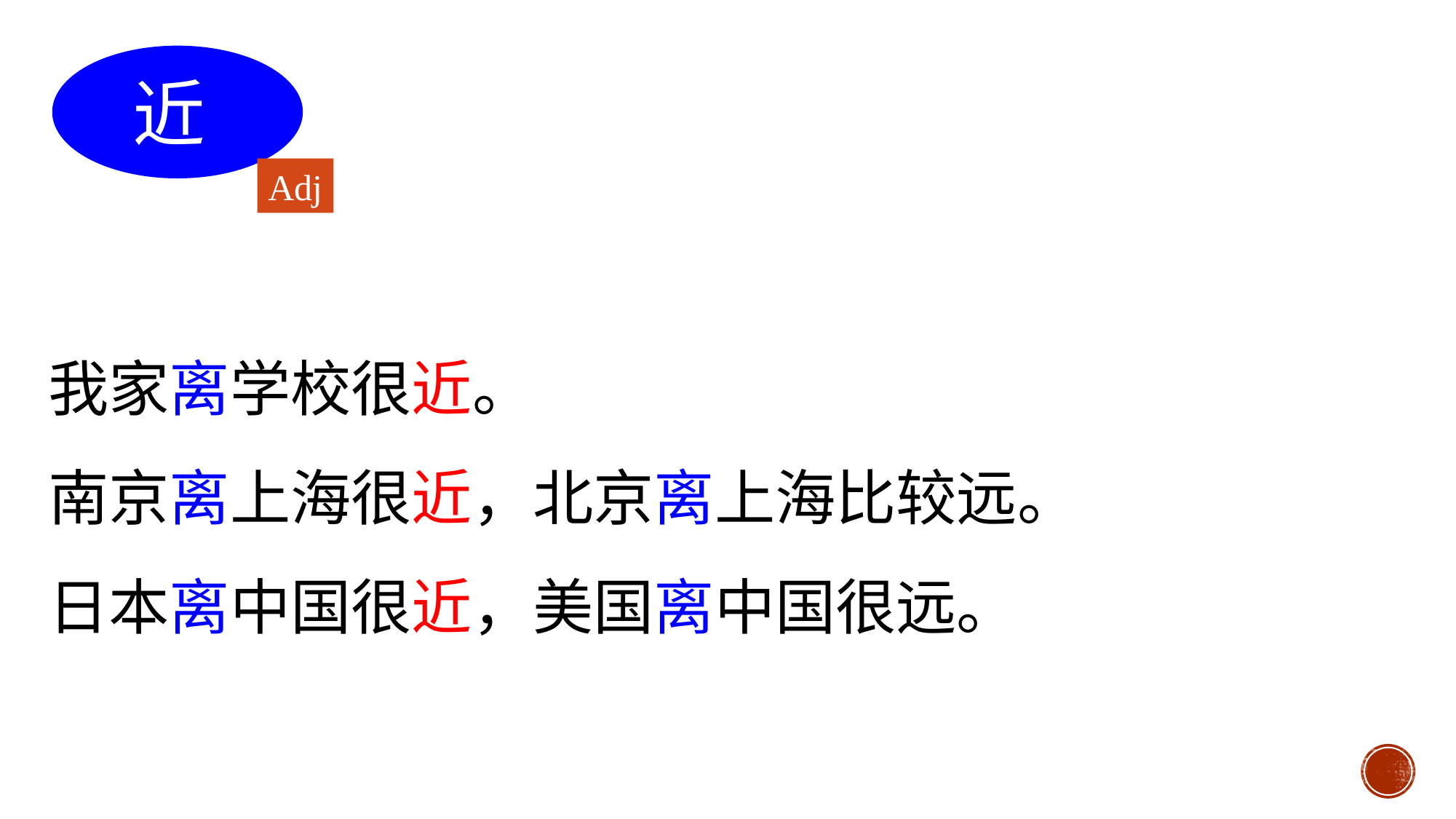

近
Adj
我家离学校很近。
南京离上海很近，北京离上海比较远。
日本离中国很近，美国离中国很远。